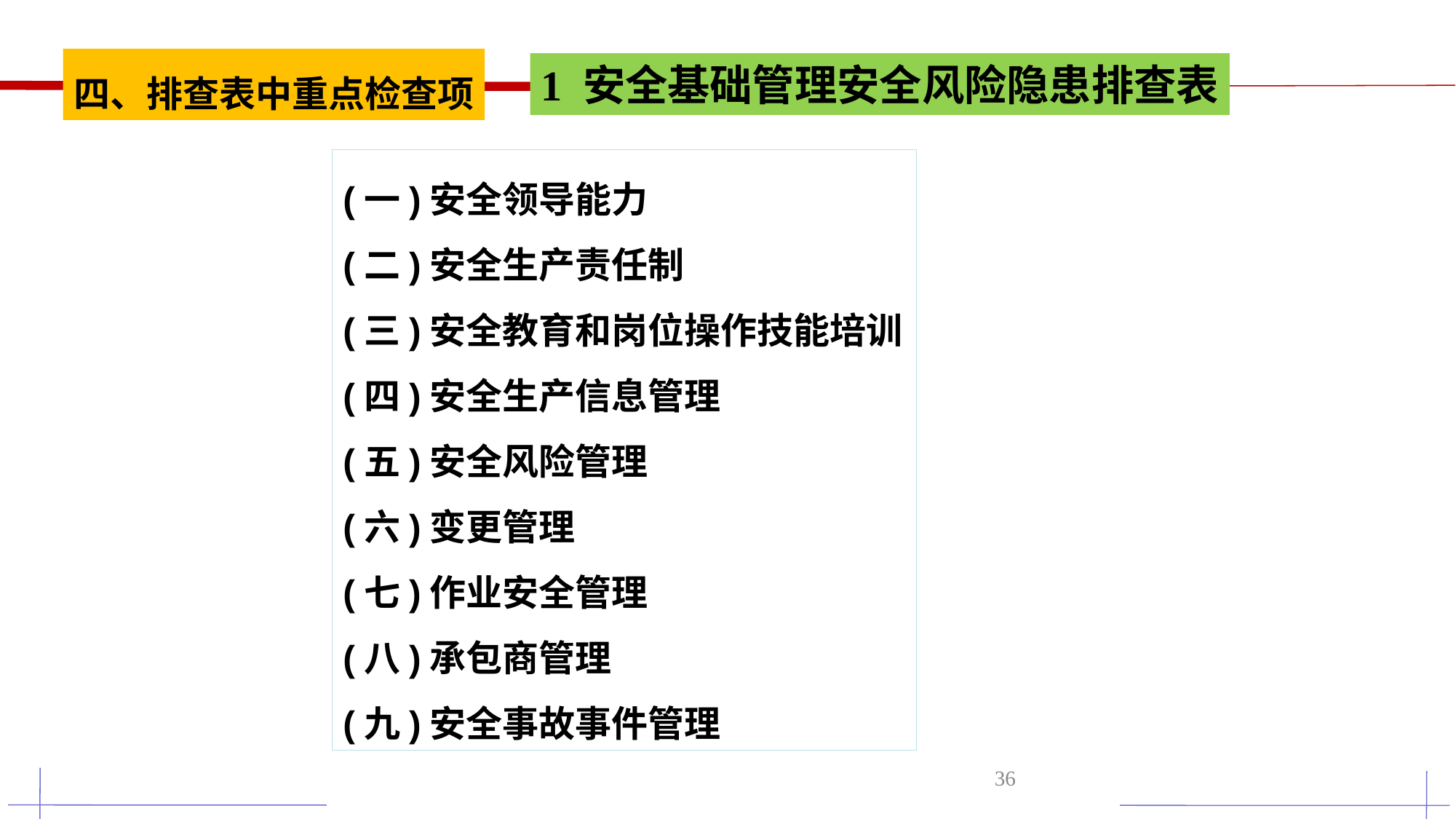

四、排查表中重点检查项
1 安全基础管理安全风险隐患排查表
(一)安全领导能力
(二)安全生产责任制
(三)安全教育和岗位操作技能培训
(四)安全生产信息管理
(五)安全风险管理
(六)变更管理
(七)作业安全管理
(八)承包商管理
(九)安全事故事件管理
36